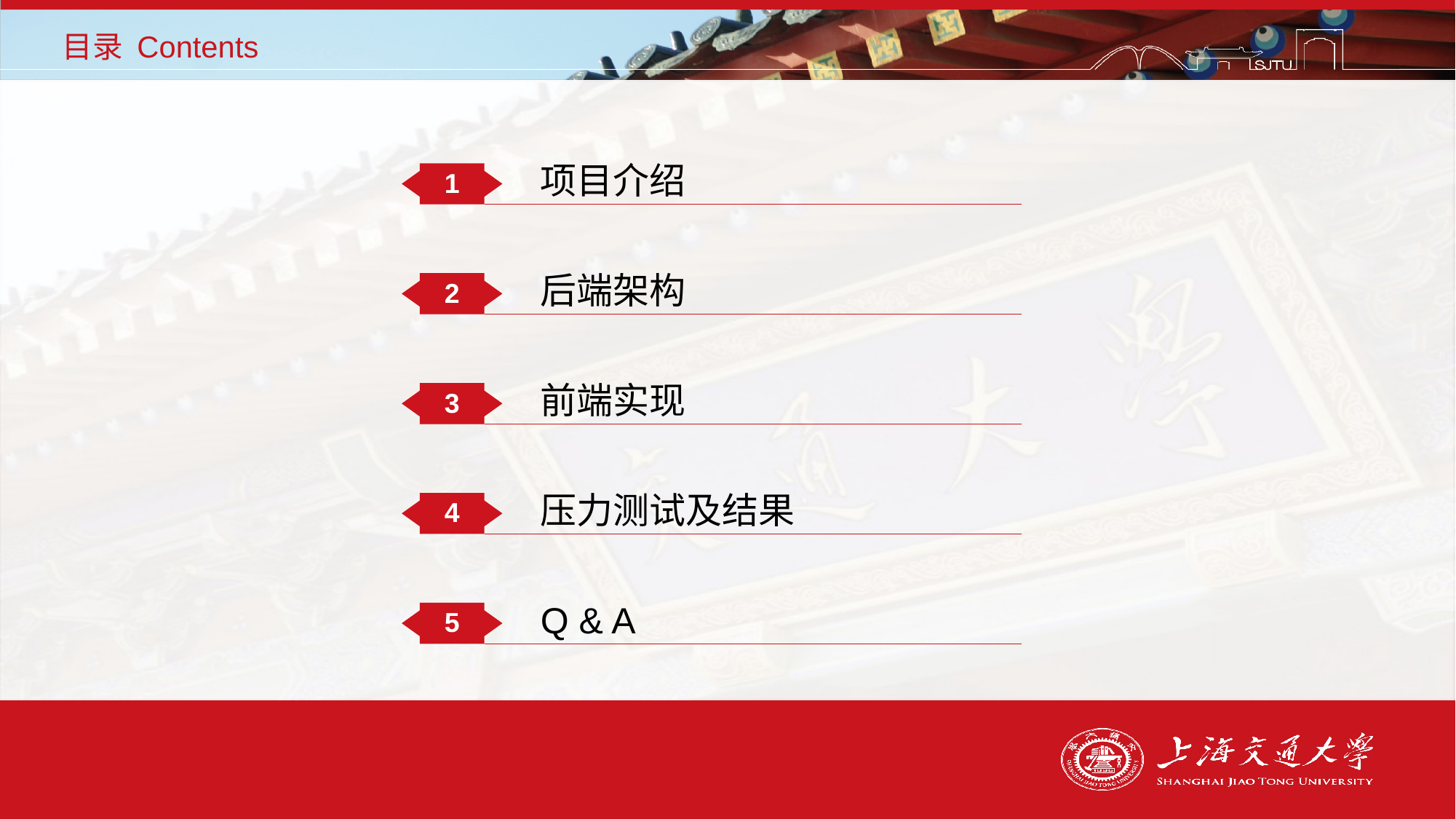

# 目录 Contents
项目介绍
1

后端架构
2

前端实现
3

压力测试及结果
4

Q & A
5